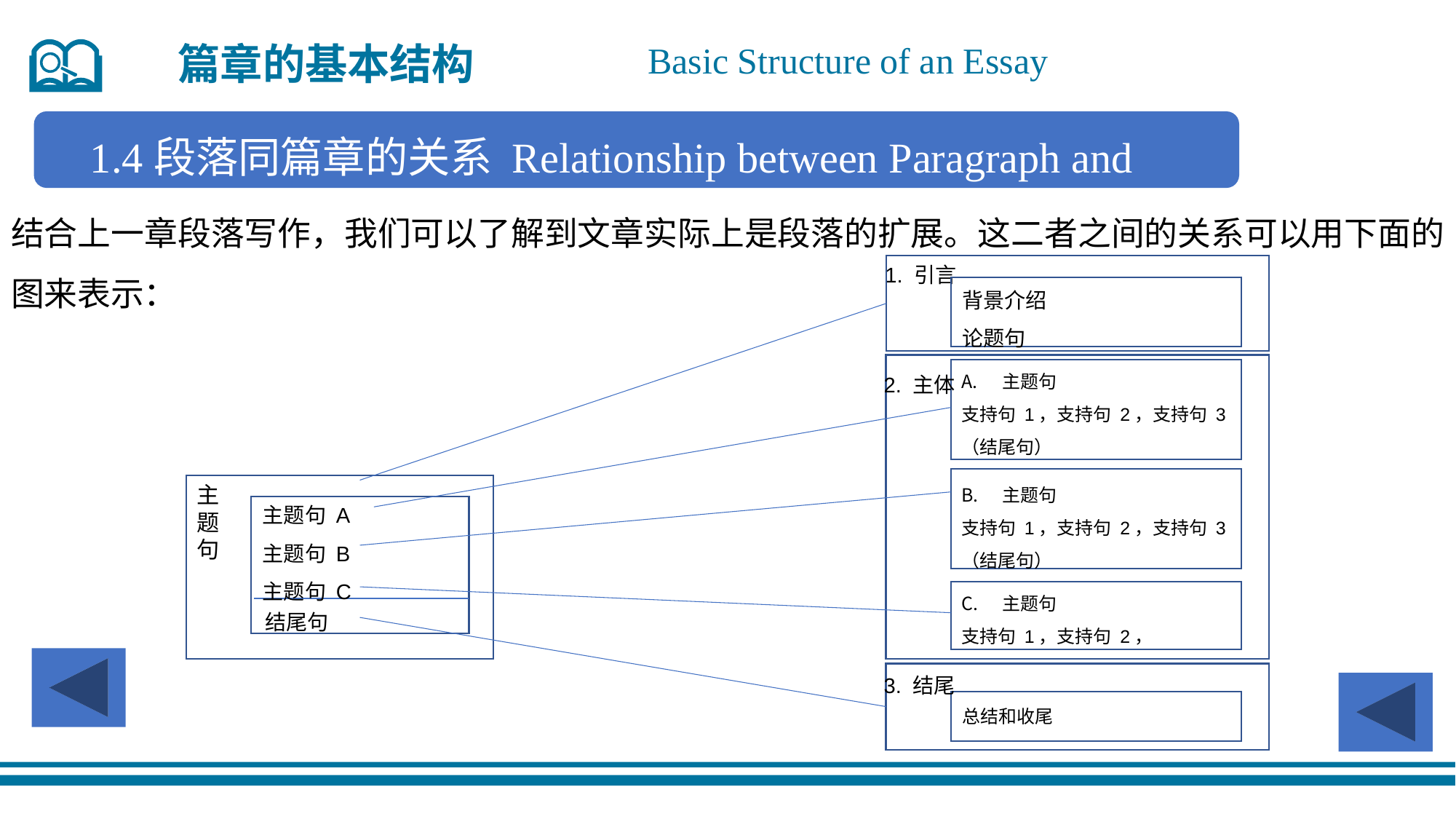

篇章的基本结构
Basic Structure of an Essay
1.4段落同篇章的关系 Relationship between Paragraph and Essay

结合上一章段落写作，我们可以了解到文章实际上是段落的扩展。这二者之间的关系可以用下面的图来表示：
1. 引言

背景介绍
论题句

2. 主体
主题句
支持句 1，支持句 2，支持句 3
（结尾句）

主题句
支持句 1，支持句 2，支持句 3
（结尾句）

主
题
句
主题句 A
主题句 B
主题句 C

主题句
支持句 1，支持句 2，

结尾句
3. 结尾

总结和收尾